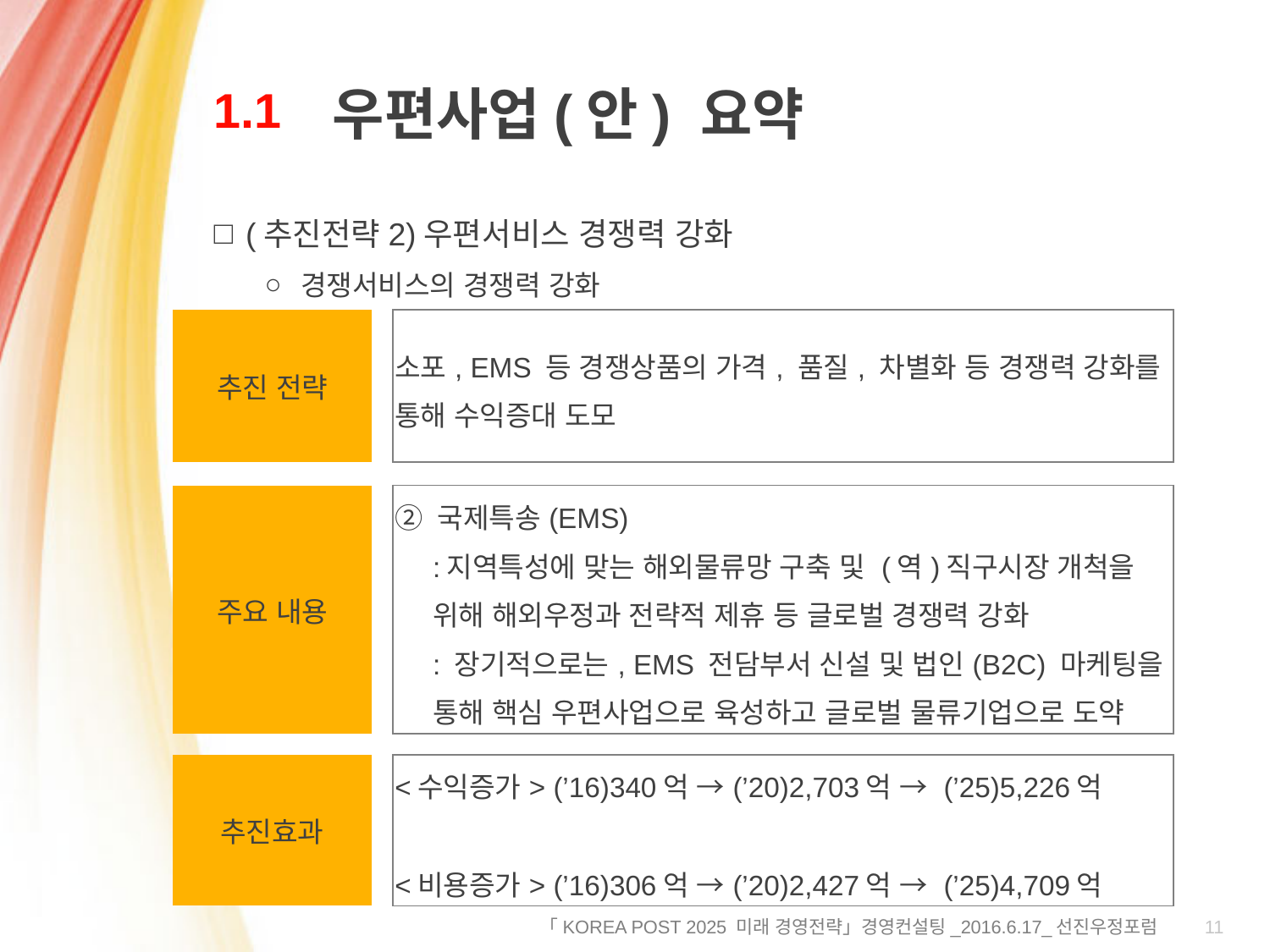

# 1.1
우편사업(안) 요약
(추진전략2)우편서비스 경쟁력 강화
경쟁서비스의 경쟁력 강화
| 추진 전략 |  | 소포, EMS 등 경쟁상품의 가격, 품질, 차별화 등 경쟁력 강화를 통해 수익증대 도모 |
| --- | --- | --- |
|  |  |  |
| 주요 내용 |  | ② 국제특송(EMS) :지역특성에 맞는 해외물류망 구축 및 (역)직구시장 개척을 위해 해외우정과 전략적 제휴 등 글로벌 경쟁력 강화 : 장기적으로는, EMS 전담부서 신설 및 법인(B2C) 마케팅을 통해 핵심 우편사업으로 육성하고 글로벌 물류기업으로 도약 |
|  |  |  |
| 추진효과 |  | <수익증가> (’16)340억 →(’20)2,703억 → (’25)5,226억 <비용증가> (’16)306억 →(’20)2,427억 → (’25)4,709억 |
11